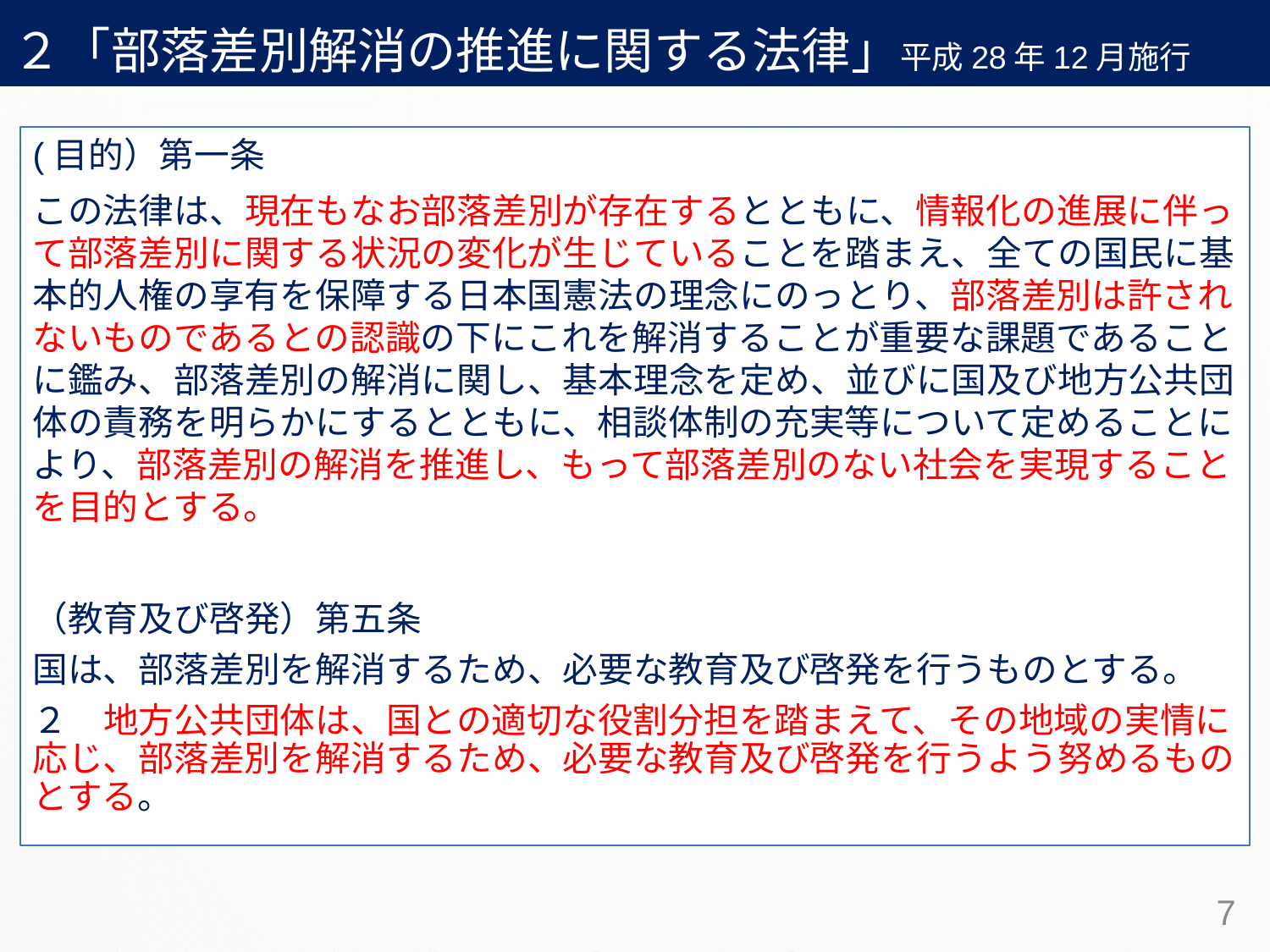

２「部落差別解消の推進に関する法律」平成28年12月施行
(目的）第一条
この法律は、現在もなお部落差別が存在するとともに、情報化の進展に伴って部落差別に関する状況の変化が生じていることを踏まえ、全ての国民に基本的人権の享有を保障する日本国憲法の理念にのっとり、部落差別は許されないものであるとの認識の下にこれを解消することが重要な課題であることに鑑み、部落差別の解消に関し、基本理念を定め、並びに国及び地方公共団体の責務を明らかにするとともに、相談体制の充実等について定めることにより、部落差別の解消を推進し、もって部落差別のない社会を実現することを目的とする。

（教育及び啓発）第五条
国は、部落差別を解消するため、必要な教育及び啓発を行うものとする。
２　地方公共団体は、国との適切な役割分担を踏まえて、その地域の実情に応じ、部落差別を解消するため、必要な教育及び啓発を行うよう努めるものとする。

7